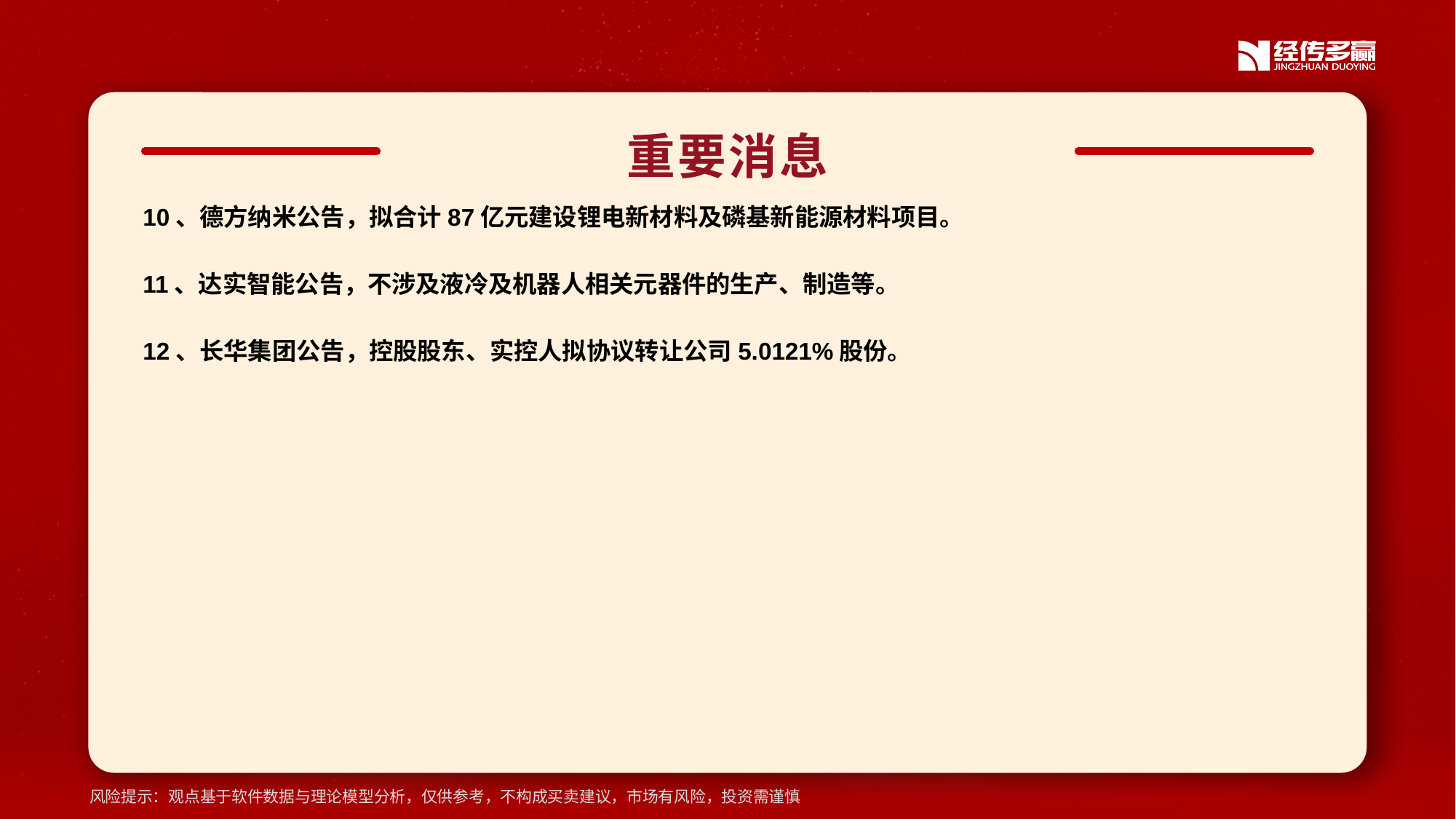

重要消息
10、德方纳米公告，拟合计87亿元建设锂电新材料及磷基新能源材料项目。
11、达实智能公告，不涉及液冷及机器人相关元器件的生产、制造等。
12、长华集团公告，控股股东、实控人拟协议转让公司5.0121%股份。